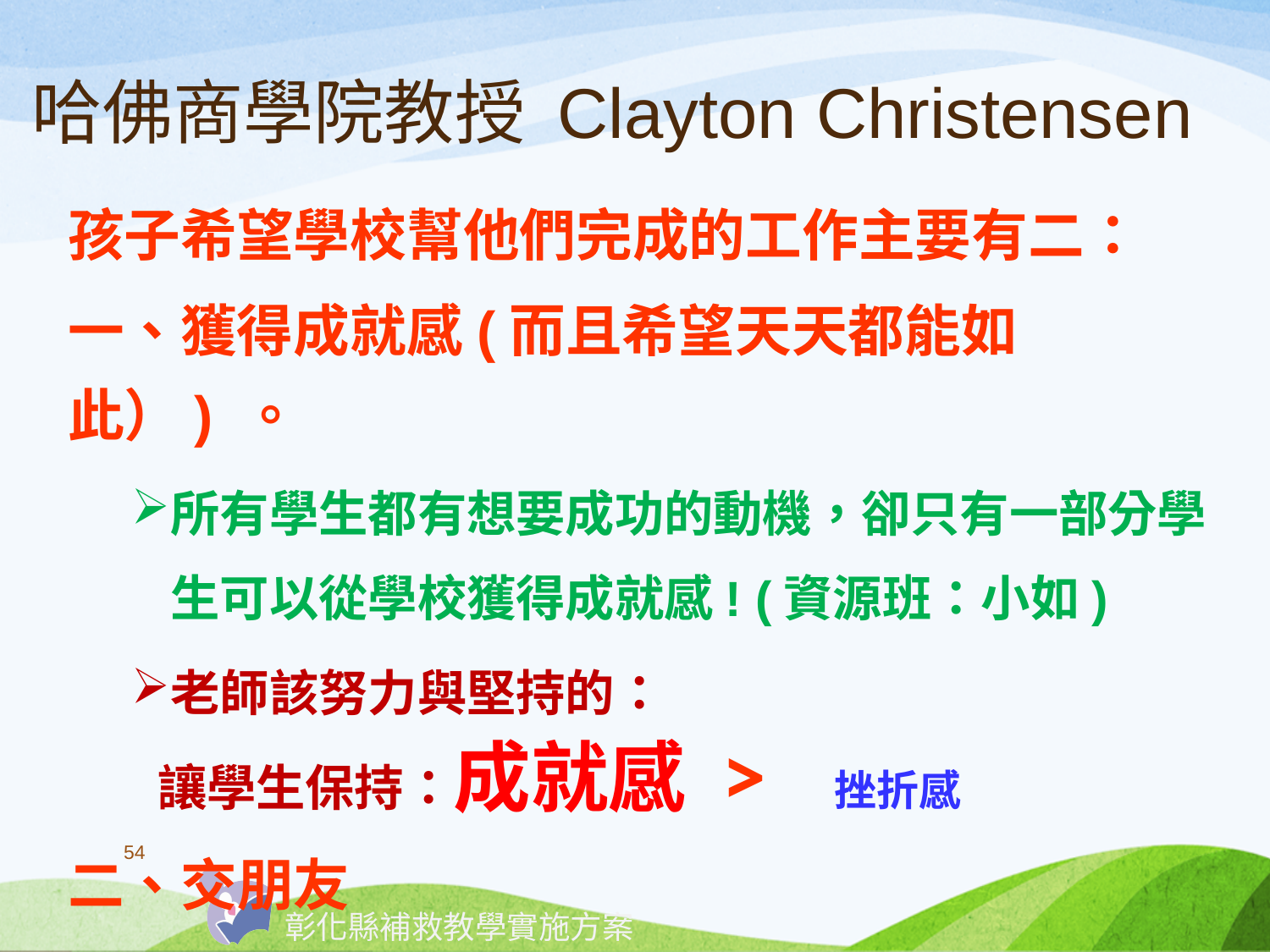

# 哈佛商學院教授 Clayton Christensen
孩子希望學校幫他們完成的工作主要有二：
一、獲得成就感(而且希望天天都能如此）) 。
所有學生都有想要成功的動機，卻只有一部分學生可以從學校獲得成就感! (資源班：小如)
老師該努力與堅持的：
  讓學生保持：成就感 > 挫折感
二、交朋友

54